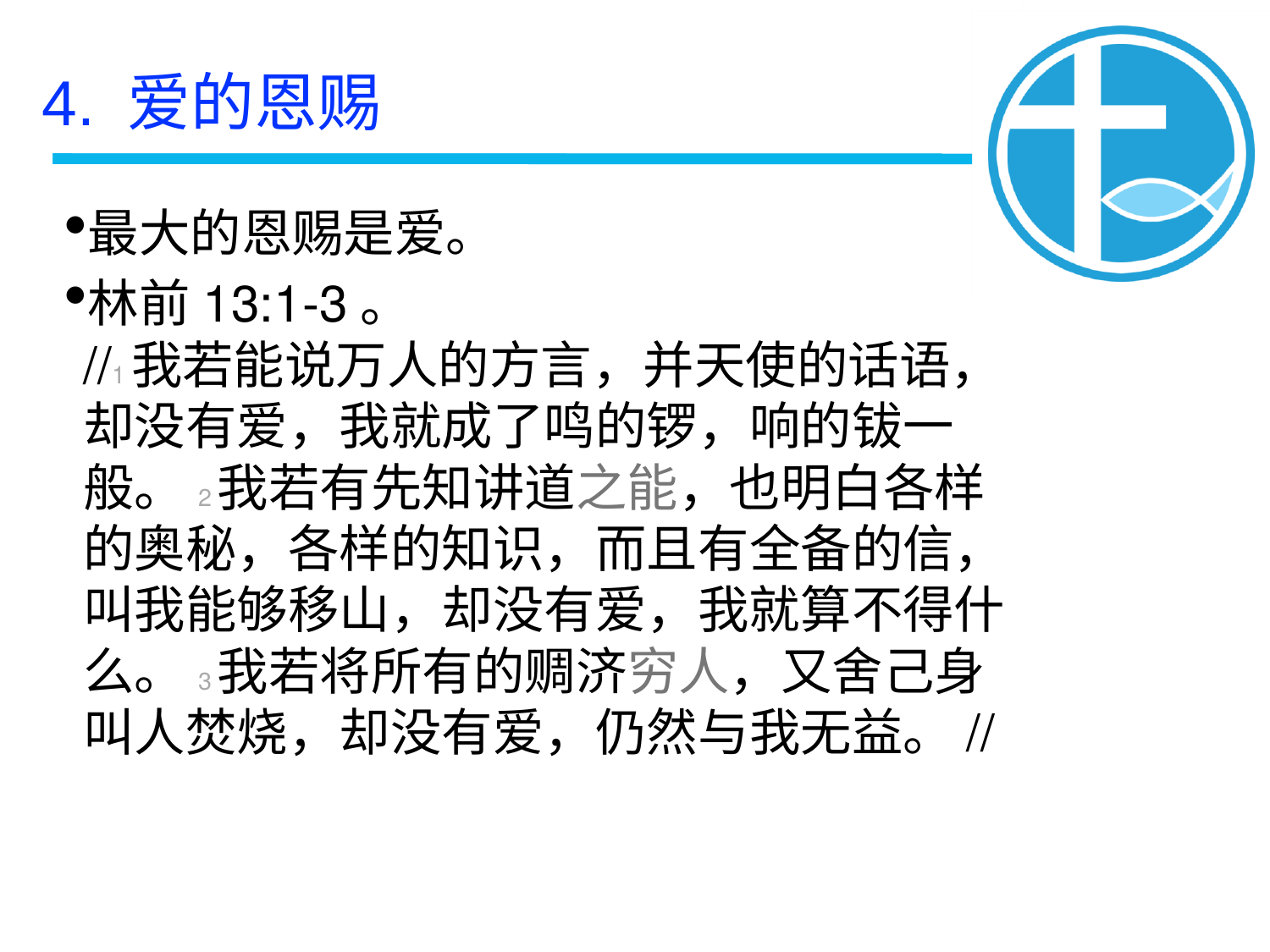

4. 爱的恩赐
最大的恩赐是爱。
林前13:1-3。
//1我若能说万人的方言，并天使的话语，却没有爱，我就成了鸣的锣，响的钹一般。2我若有先知讲道之能，也明白各样的奥秘，各样的知识，而且有全备的信，叫我能够移山，却没有爱，我就算不得什么。3我若将所有的赒济穷人，又舍己身叫人焚烧，却没有爱，仍然与我无益。//